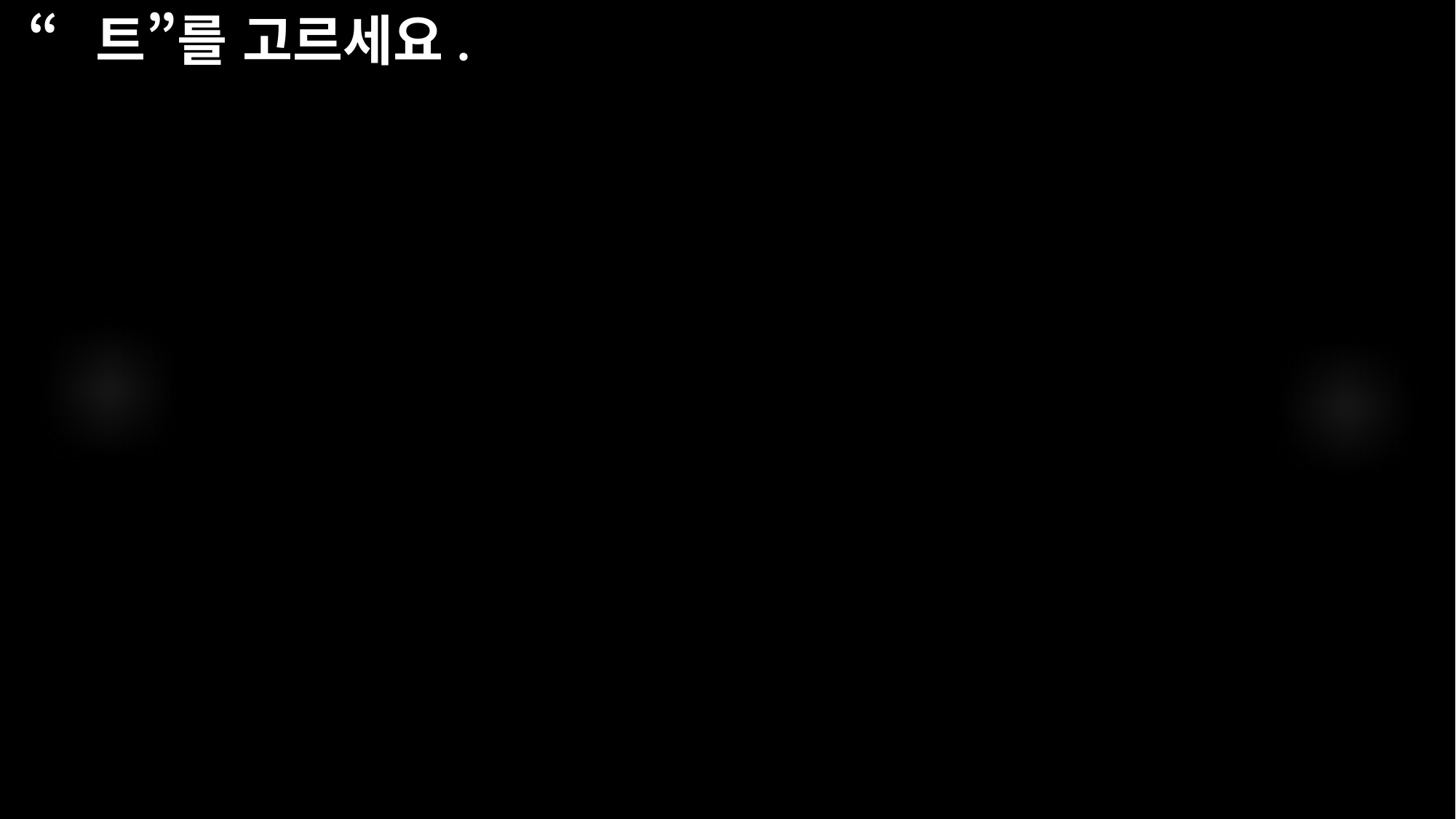

“트”를 고르세요.
1
2
3
4

투  트  토  티